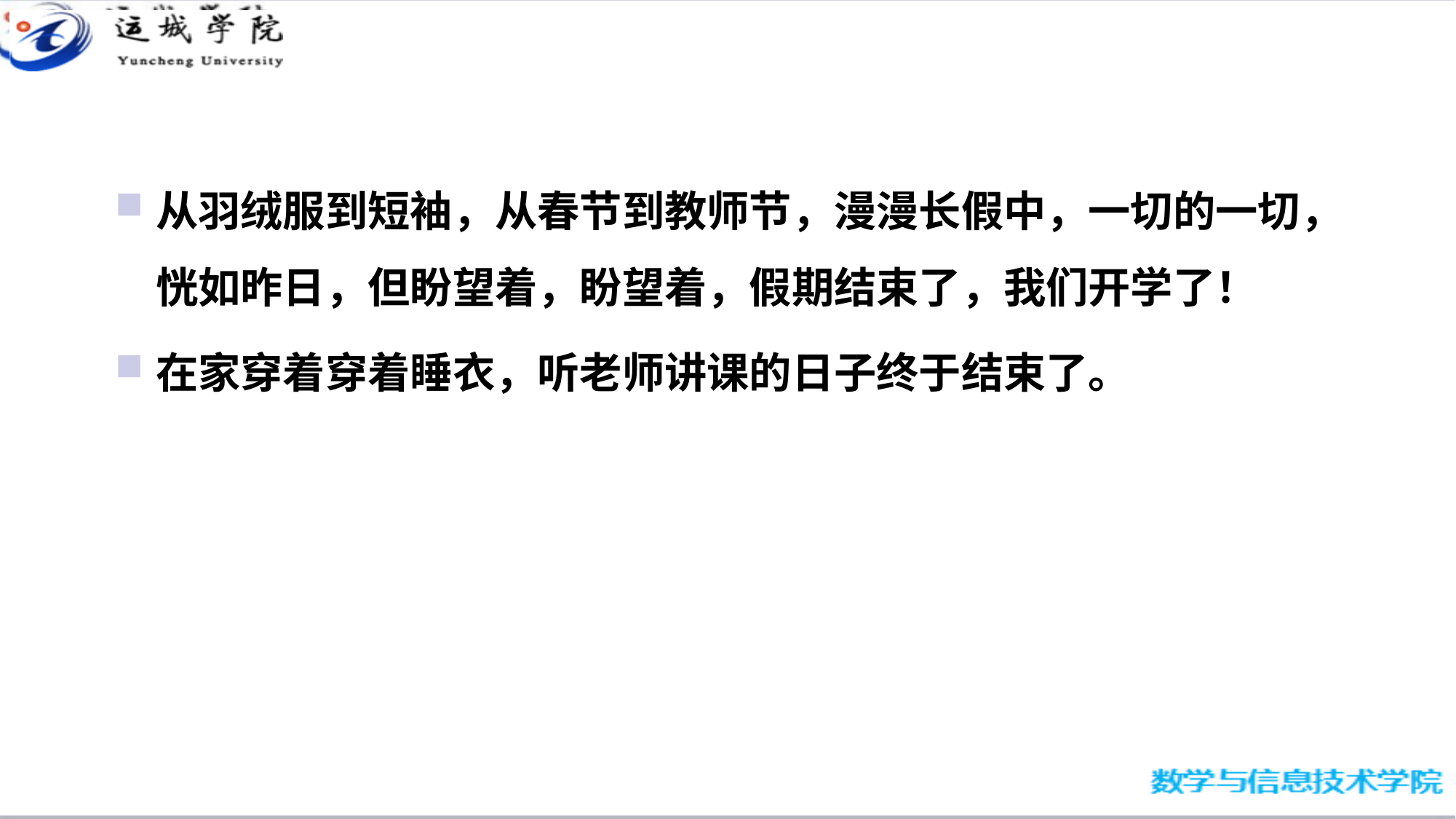

从羽绒服到短袖，从春节到教师节，漫漫长假中，一切的一切，恍如昨日，但盼望着，盼望着，假期结束了，我们开学了！
在家穿着穿着睡衣，听老师讲课的日子终于结束了。